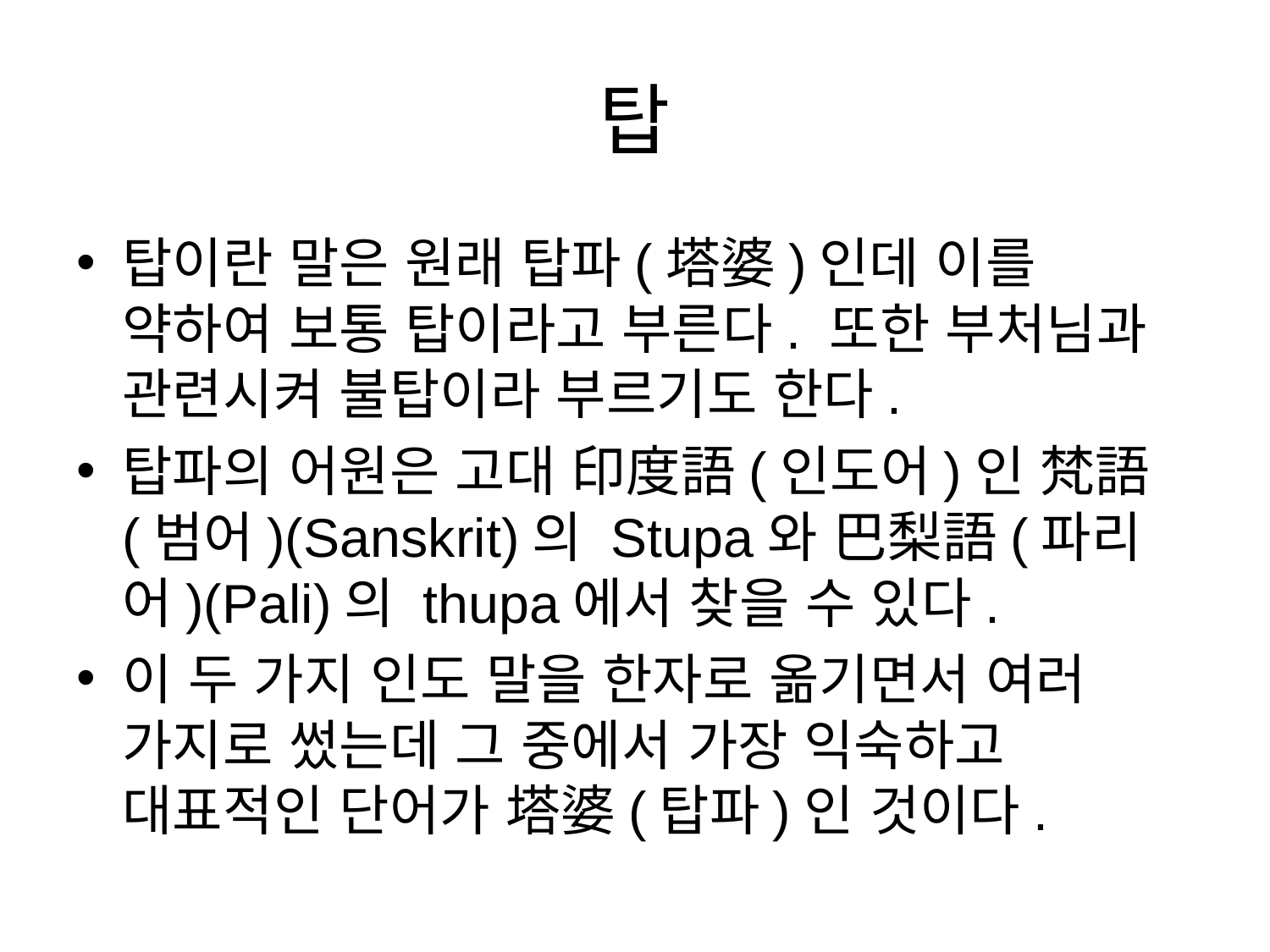

# 탑
탑이란 말은 원래 탑파(塔婆)인데 이를 약하여 보통 탑이라고 부른다. 또한 부처님과 관련시켜 불탑이라 부르기도 한다.
탑파의 어원은 고대 印度語(인도어)인 梵語(범어)(Sanskrit)의 Stupa와 巴梨語(파리어)(Pali)의 thupa에서 찾을 수 있다.
이 두 가지 인도 말을 한자로 옮기면서 여러 가지로 썼는데 그 중에서 가장 익숙하고 대표적인 단어가 塔婆(탑파)인 것이다.